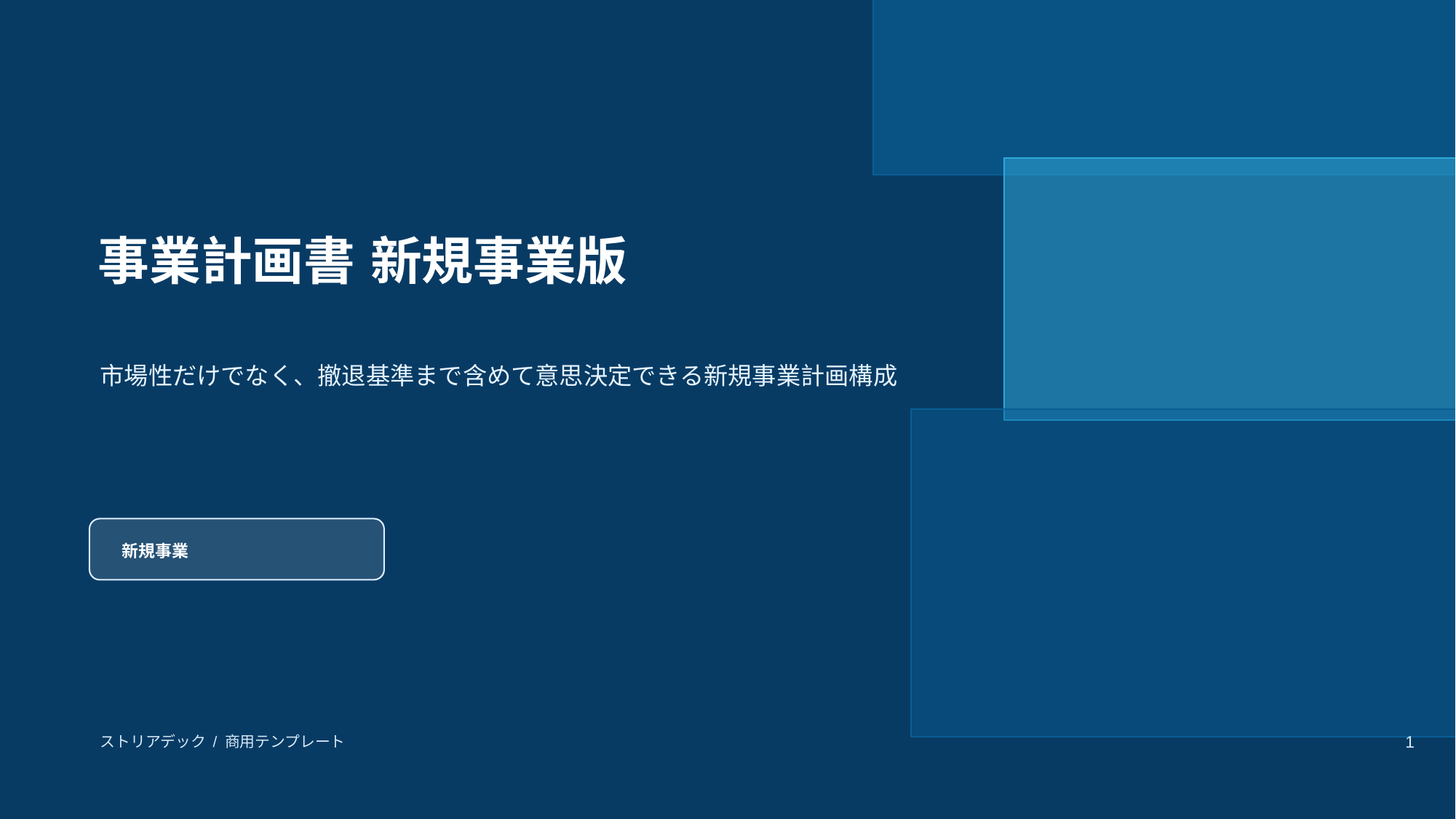

事業計画書 新規事業版
市場性だけでなく、撤退基準まで含めて意思決定できる新規事業計画構成

新規事業
ストリアデック / 商用テンプレート
1